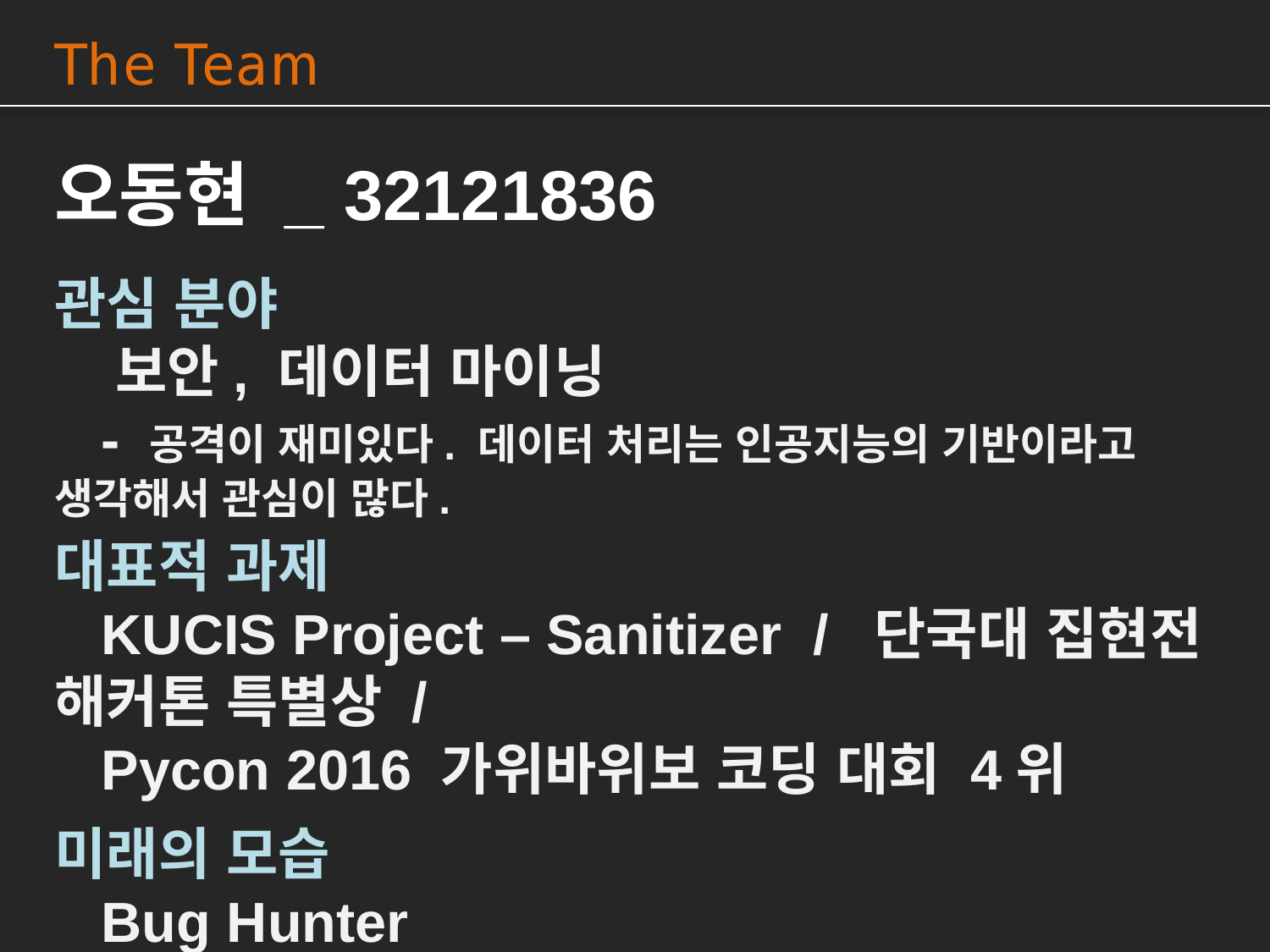

The Team
오동현 _ 32121836

관심 분야
   보안, 데이터 마이닝
   - 공격이 재미있다. 데이터 처리는 인공지능의 기반이라고 생각해서 관심이 많다.

대표적 과제
   KUCIS Project – Sanitizer  /  단국대 집현전 해커톤 특별상 /
   Pycon 2016 가위바위보 코딩 대회 4위

미래의 모습
   Bug Hunter